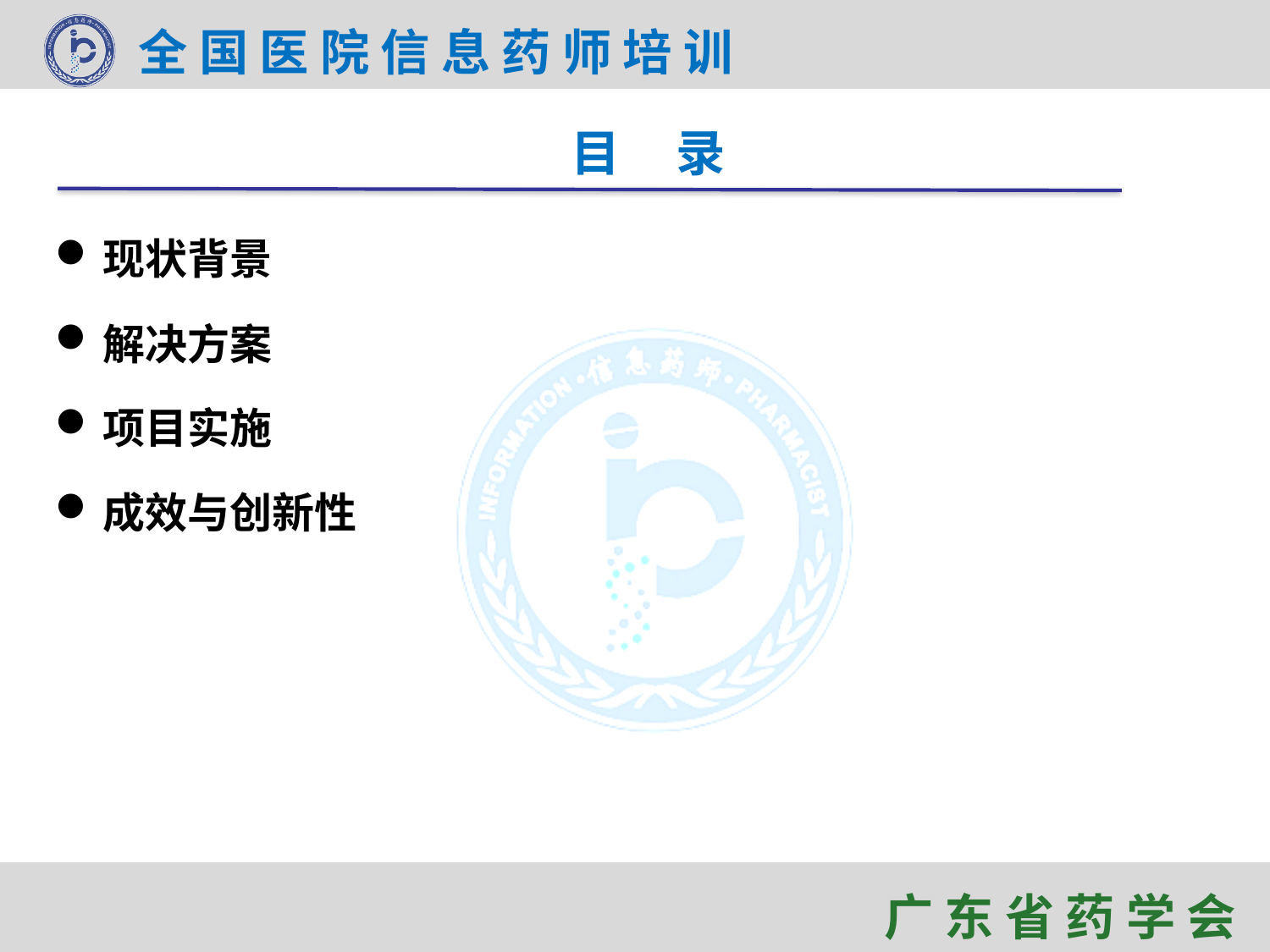

# 目     录
现状背景
解决方案
项目实施
成效与创新性